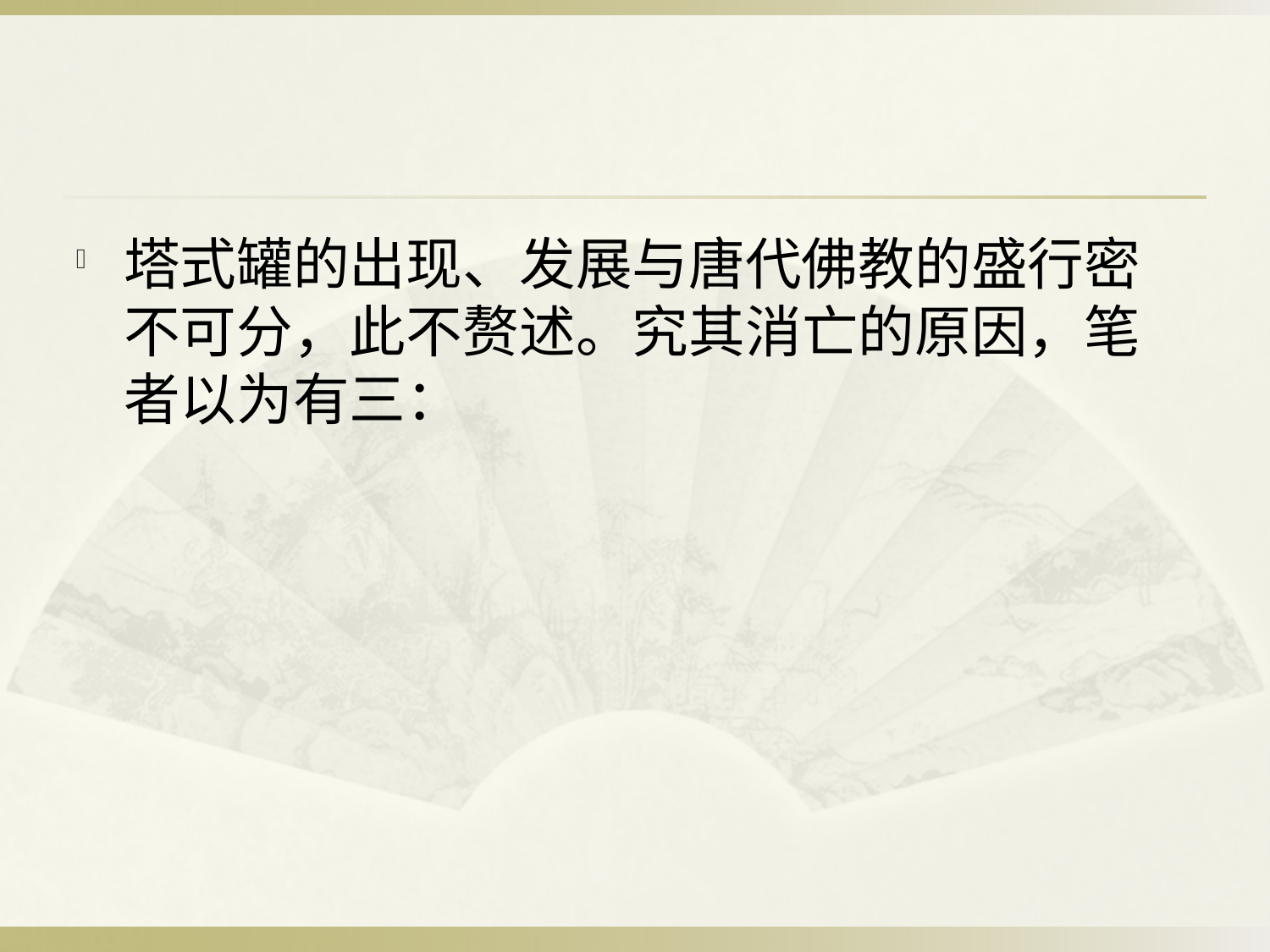

#
塔式罐的出现、发展与唐代佛教的盛行密不可分，此不赘述。究其消亡的原因，笔者以为有三：